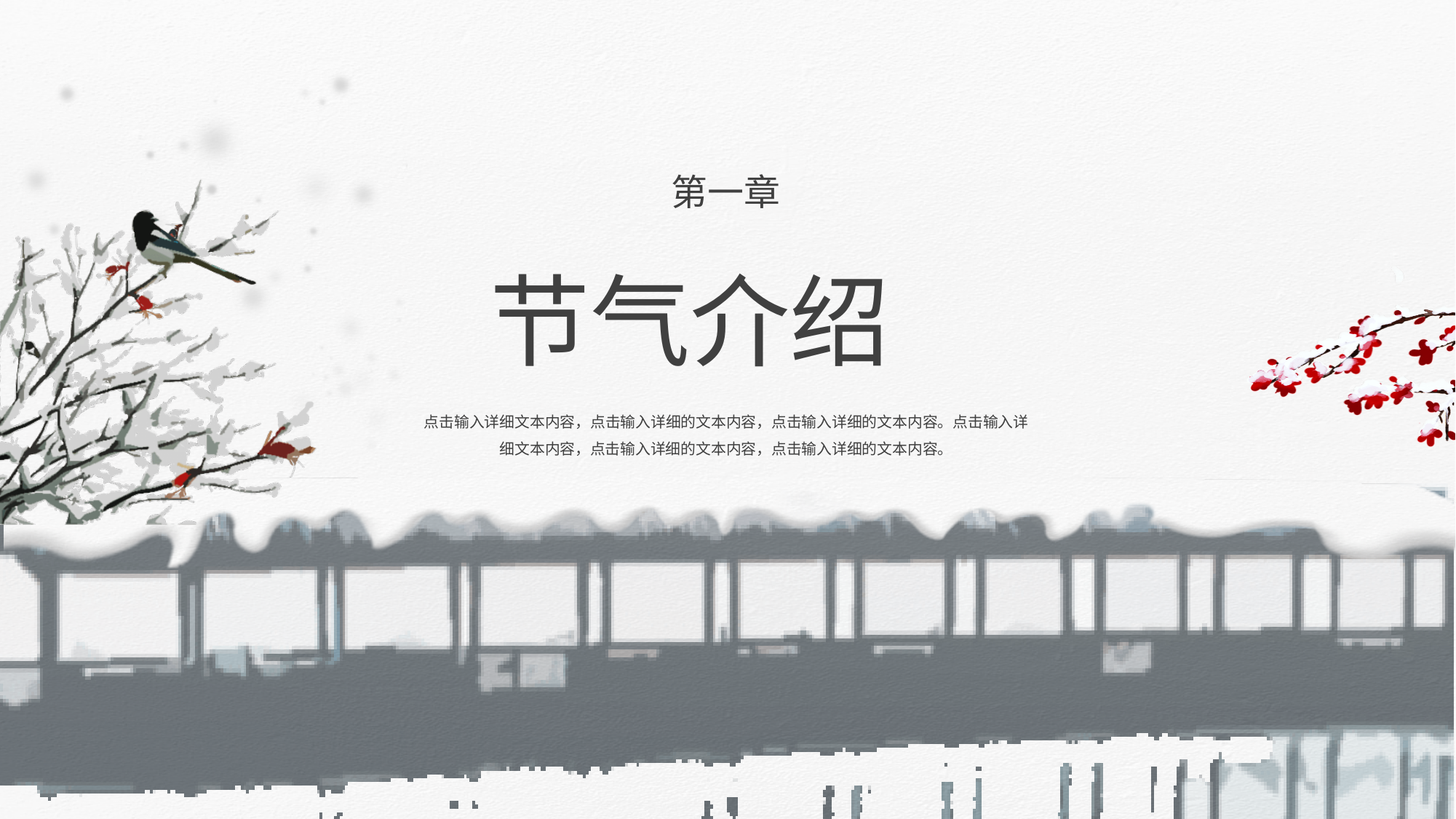

第一章
节气介绍
点击输入详细文本内容，点击输入详细的文本内容，点击输入详细的文本内容。点击输入详细文本内容，点击输入详细的文本内容，点击输入详细的文本内容。